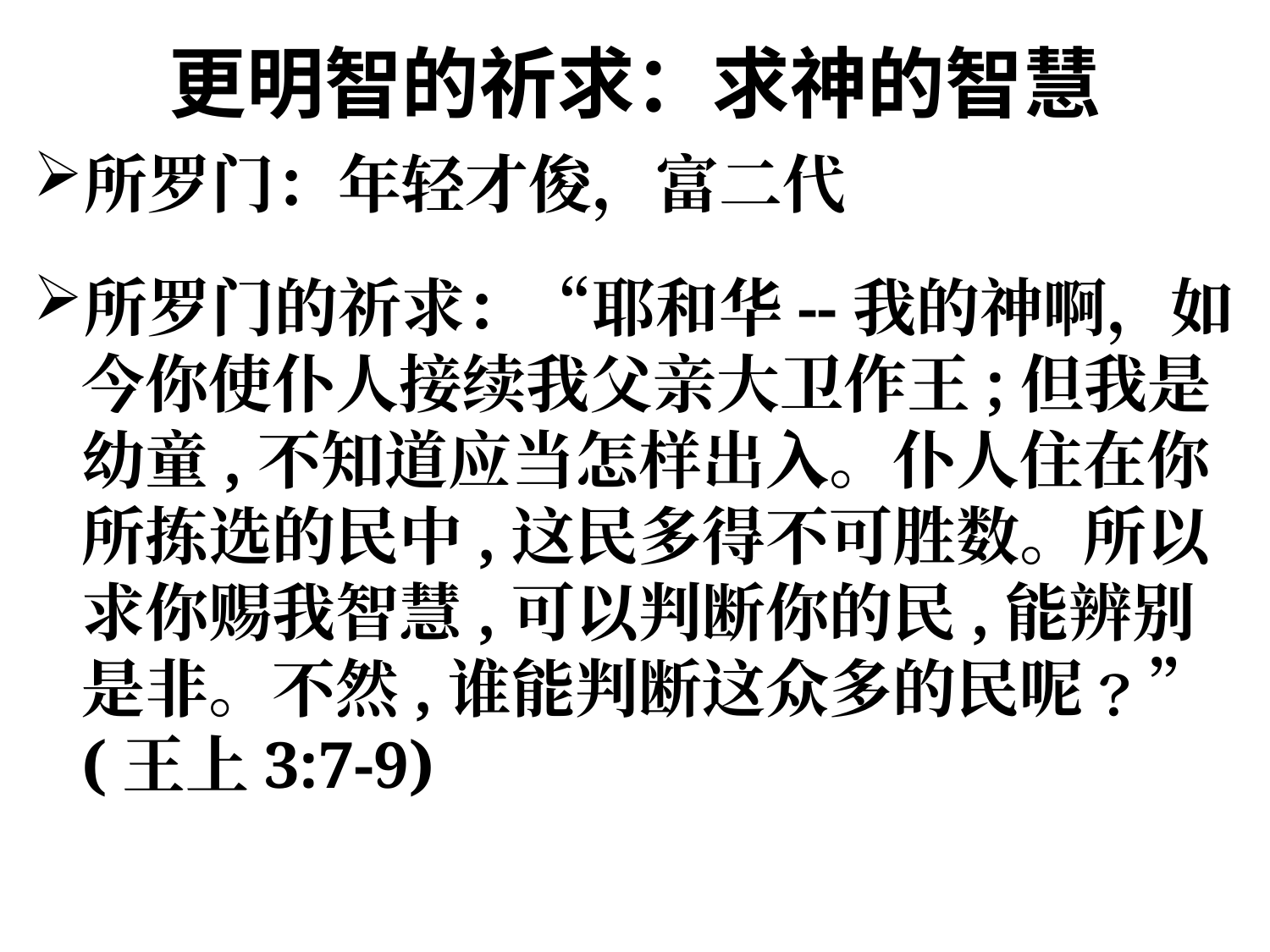

# 更明智的祈求：求神的智慧
所罗门：年轻才俊，富二代

所罗门的祈求：“耶和华--我的神啊，如今你使仆人接续我父亲大卫作王;但我是幼童,不知道应当怎样出入。仆人住在你所拣选的民中,这民多得不可胜数。所以求你赐我智慧,可以判断你的民,能辨别是非。不然,谁能判断这众多的民呢﹖”(王上3:7-9)